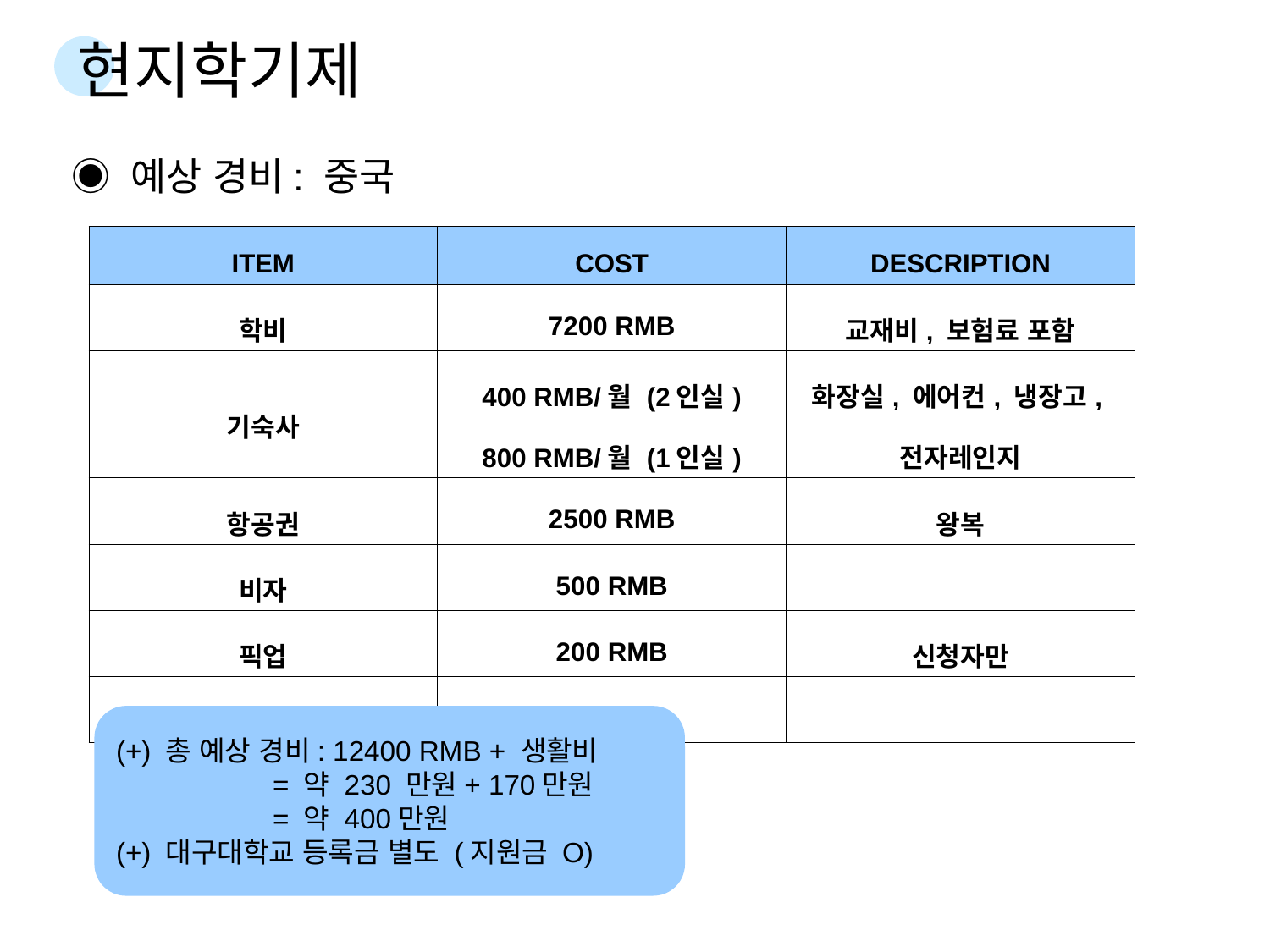

현지학기제
◉ 예상 경비: 중국
| ITEM | COST | DESCRIPTION |
| --- | --- | --- |
| 학비 | 7200 RMB | 교재비, 보험료 포함 |
| 기숙사 | 400 RMB/월 (2인실) 800 RMB/월 (1인실) | 화장실, 에어컨, 냉장고, 전자레인지 |
| 항공권 | 2500 RMB | 왕복 |
| 비자 | 500 RMB |  |
| 픽업 | 200 RMB | 신청자만 |
| 식비 | 개인 |  |
(+) 총 예상 경비: 12400 RMB + 생활비
                    = 약 230 만원+ 170만원
                    = 약 400만원
(+) 대구대학교 등록금 별도 (지원금 O)